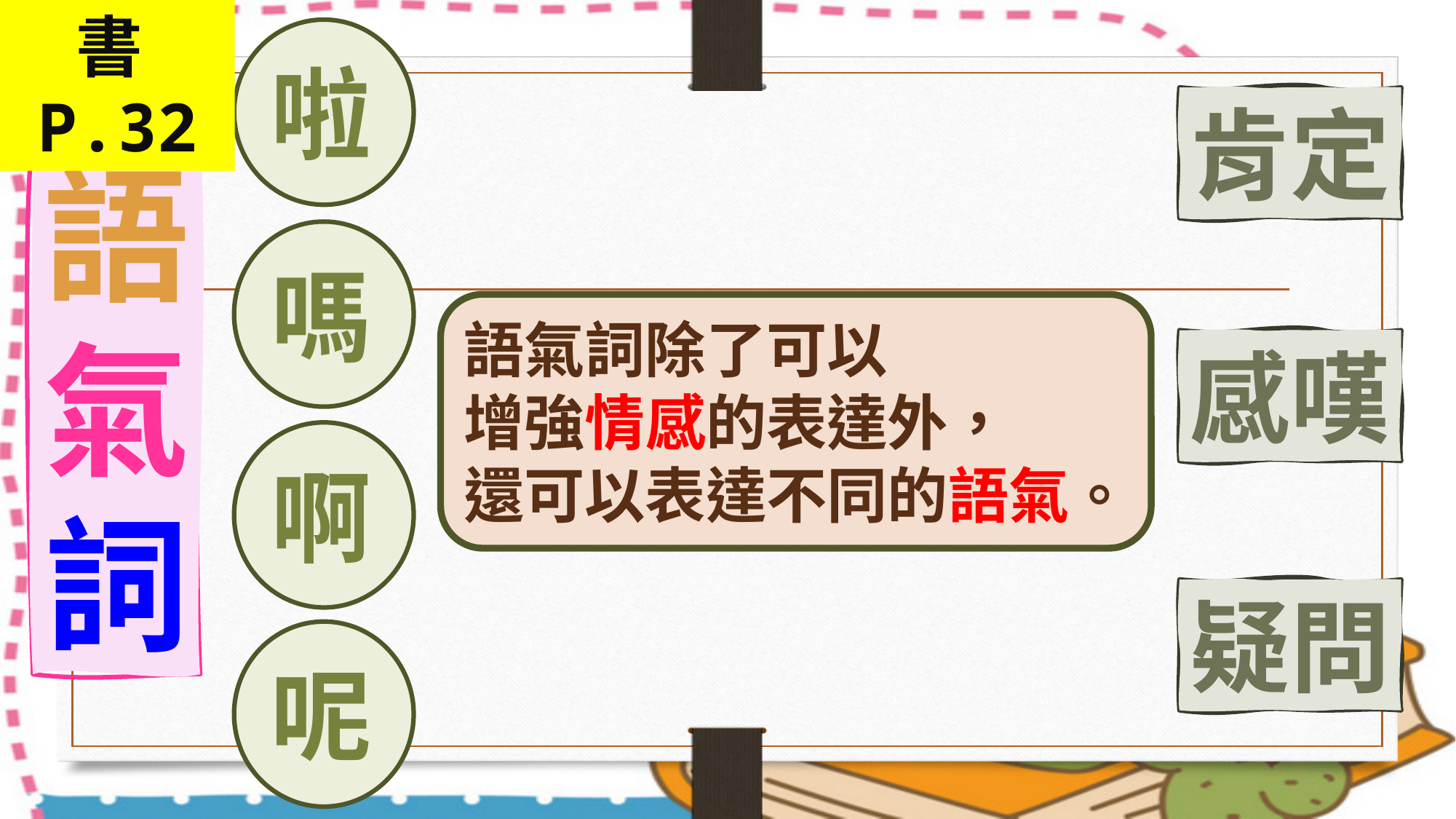

書P.32
啦
肯定
語
氣
詞
嗎
語氣詞除了可以
增強情感的表達外，
還可以表達不同的語氣。
感嘆
啊
疑問
呢